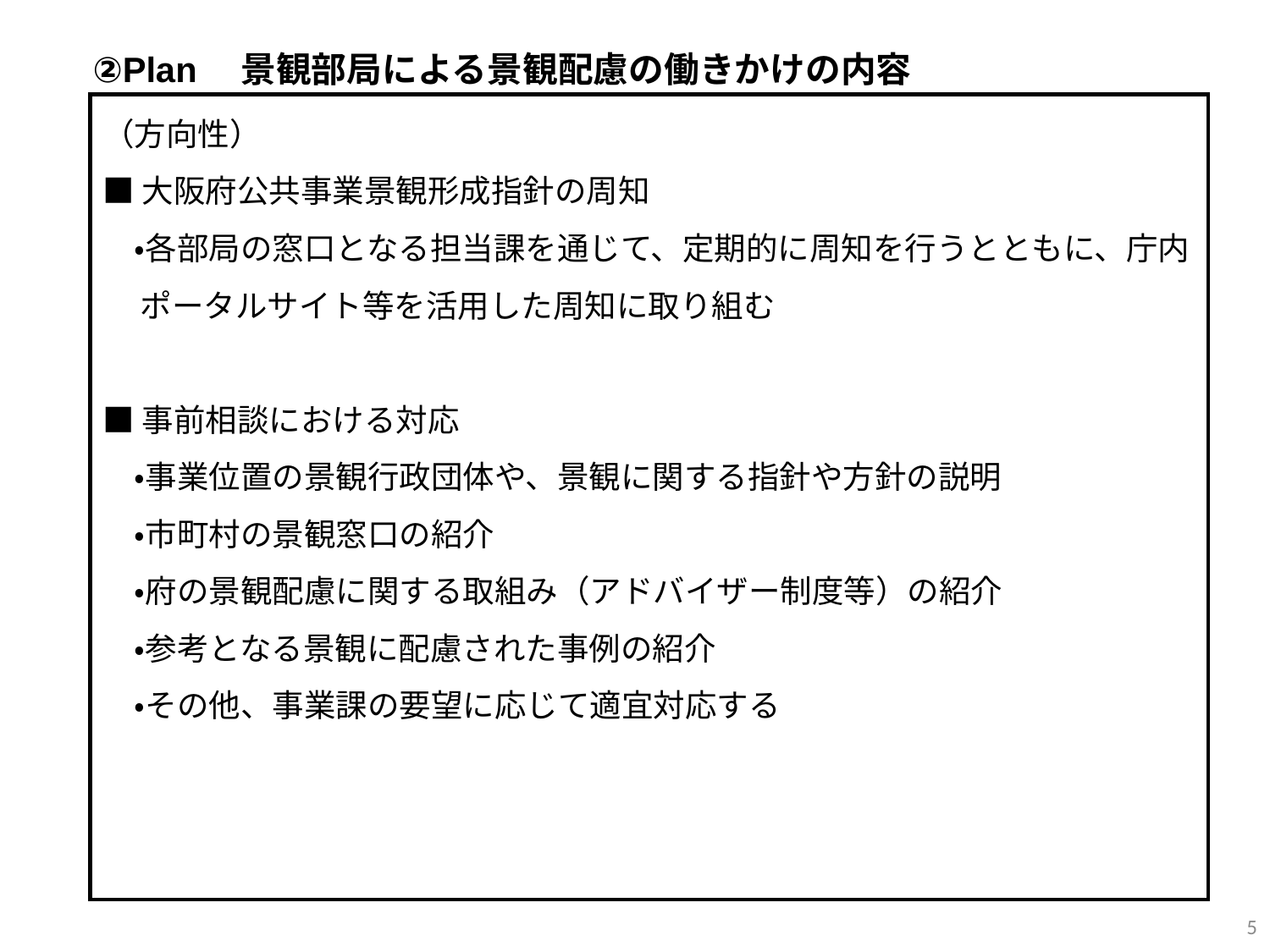

②Plan　景観部局による景観配慮の働きかけの内容
（方向性）
■大阪府公共事業景観形成指針の周知
　・各部局の窓口となる担当課を通じて、定期的に周知を行うとともに、庁内ポータルサイト等を活用した周知に取り組む

■事前相談における対応
　・事業位置の景観行政団体や、景観に関する指針や方針の説明
　・市町村の景観窓口の紹介
　・府の景観配慮に関する取組み（アドバイザー制度等）の紹介
　・参考となる景観に配慮された事例の紹介
　・その他、事業課の要望に応じて適宜対応する

5